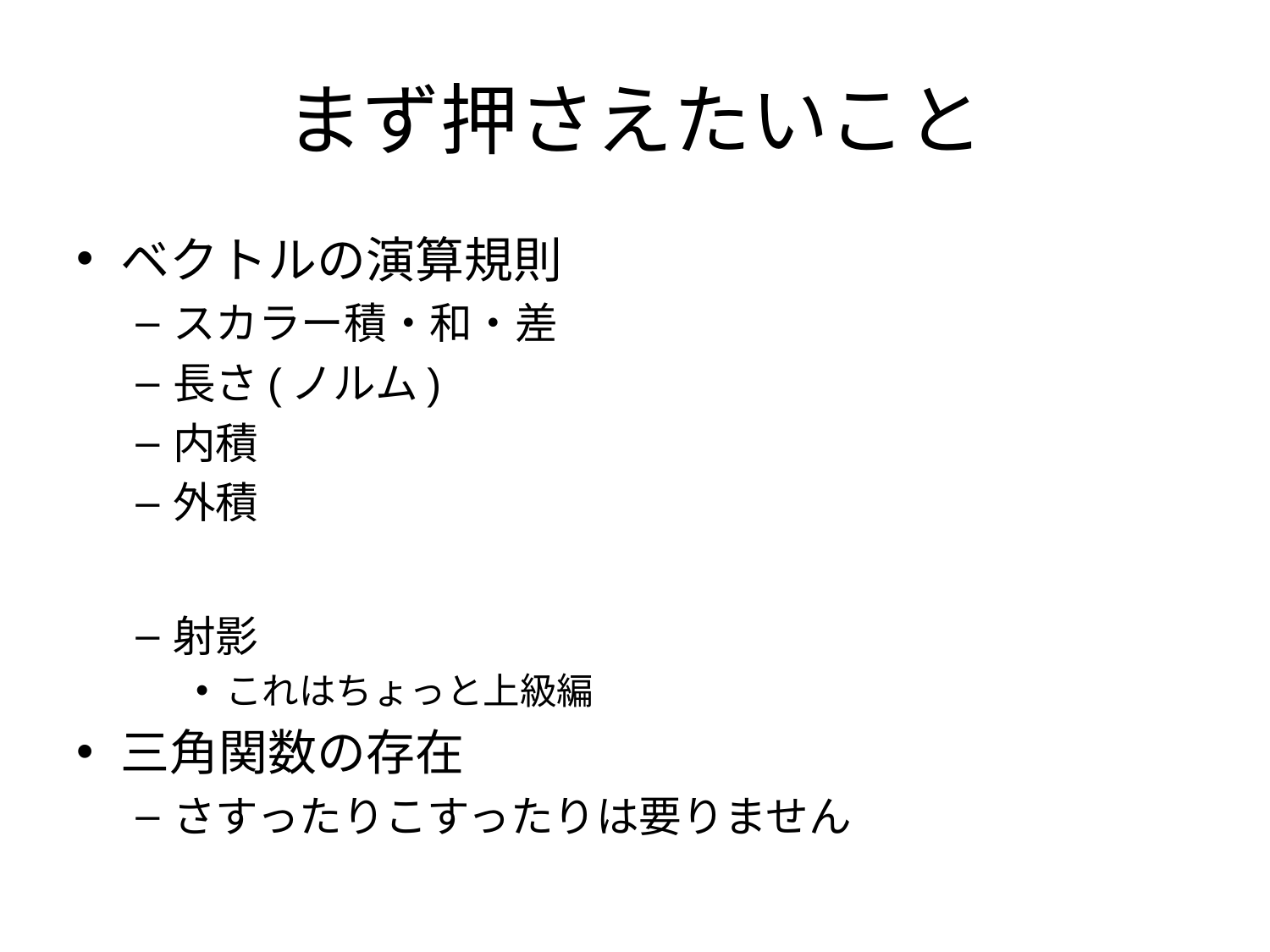

# まず押さえたいこと
ベクトルの演算規則
スカラー積・和・差
長さ(ノルム)
内積
外積

射影
これはちょっと上級編
三角関数の存在
さすったりこすったりは要りません